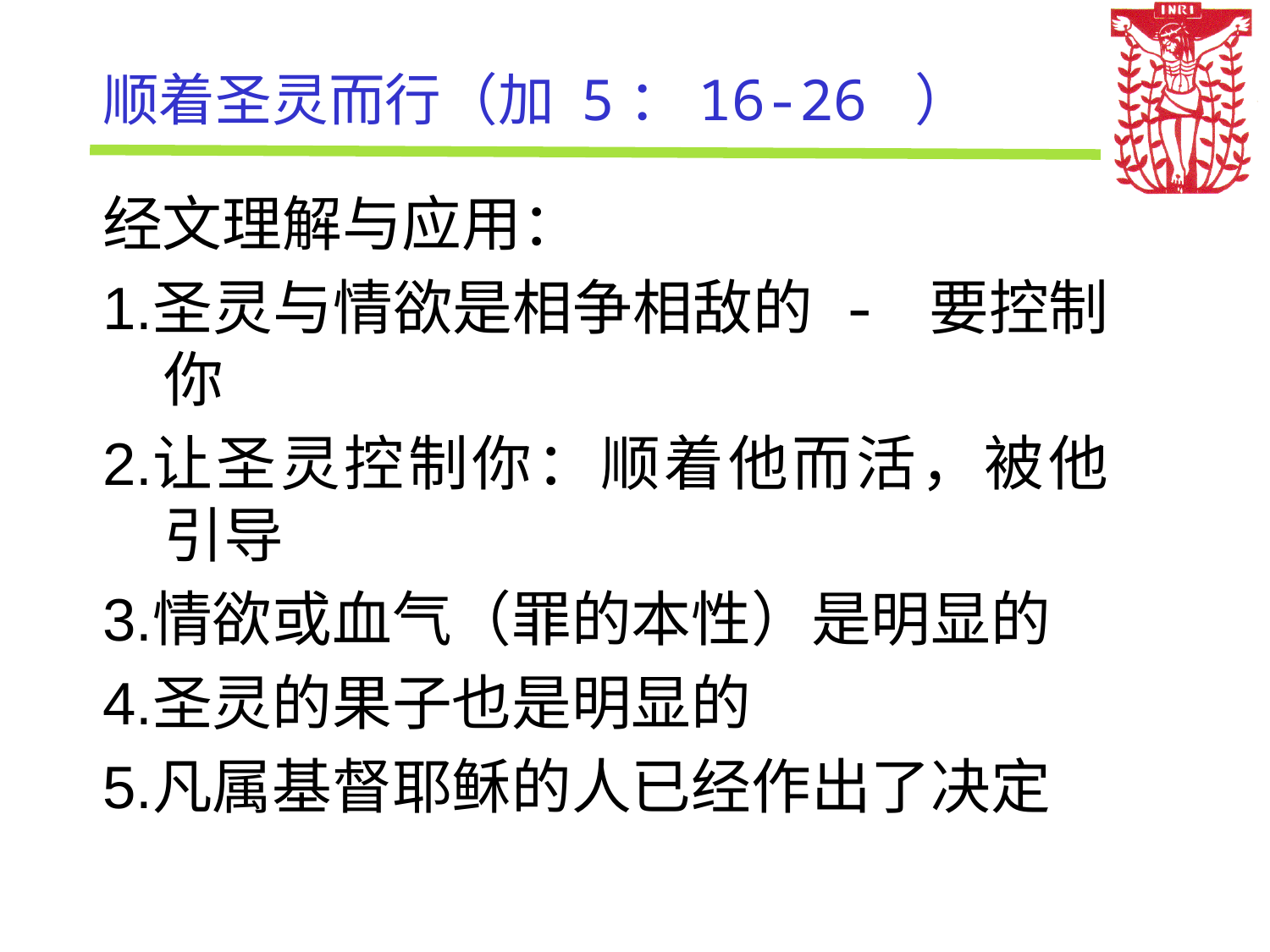

# 顺着圣灵而行（加 5：16-26 ）
经文理解与应用：
圣灵与情欲是相争相敌的 - 要控制  	你
让圣灵控制你：顺着他而活，被他	引导
情欲或血气（罪的本性）是明显的
圣灵的果子也是明显的
凡属基督耶稣的人已经作出了决定